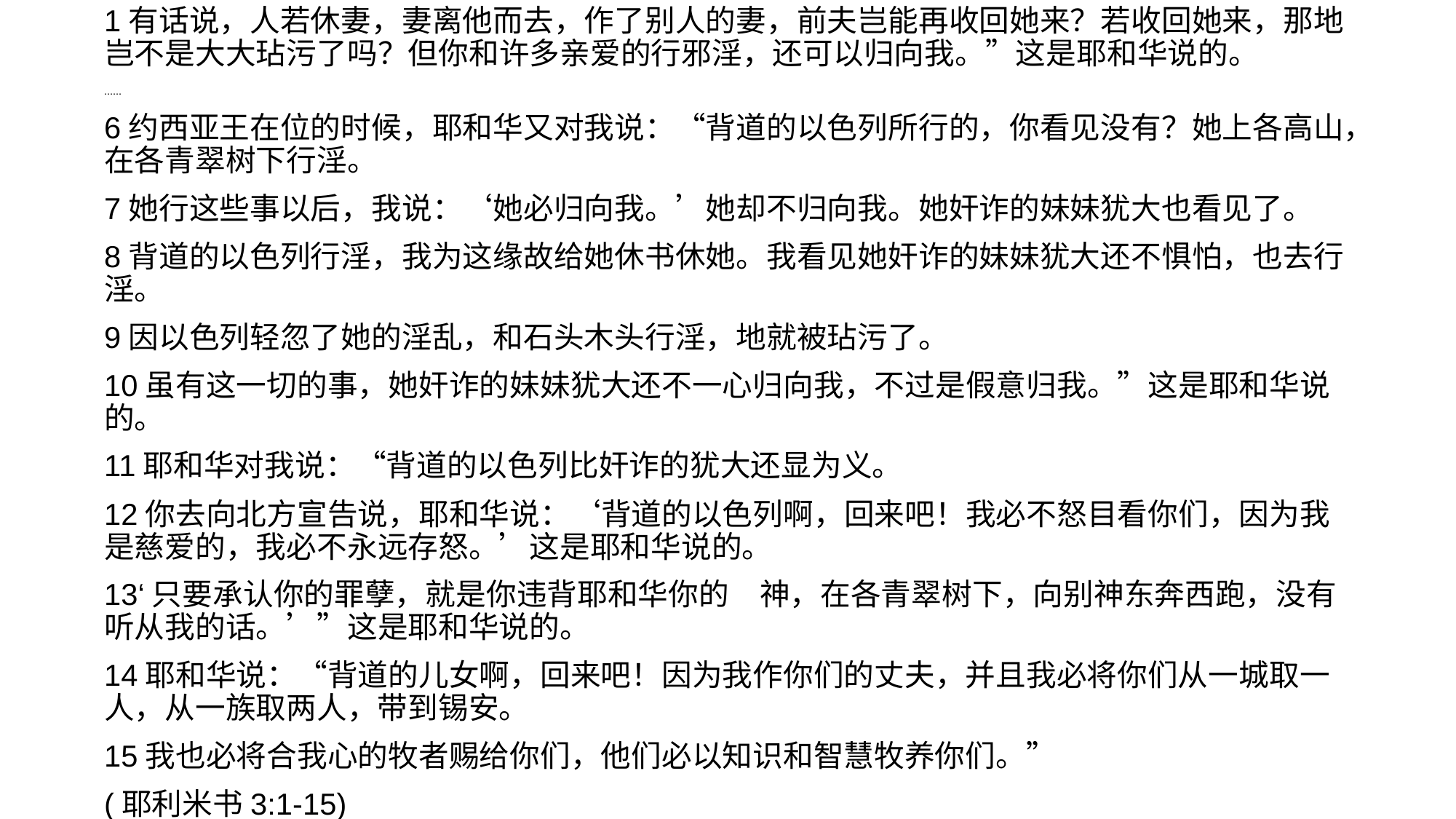

1有话说，人若休妻，妻离他而去，作了别人的妻，前夫岂能再收回她来？若收回她来，那地岂不是大大玷污了吗？但你和许多亲爱的行邪淫，还可以归向我。”这是耶和华说的。
......
6约西亚王在位的时候，耶和华又对我说：“背道的以色列所行的，你看见没有？她上各高山，在各青翠树下行淫。
7她行这些事以后，我说：‘她必归向我。’她却不归向我。她奸诈的妹妹犹大也看见了。
8背道的以色列行淫，我为这缘故给她休书休她。我看见她奸诈的妹妹犹大还不惧怕，也去行淫。
9因以色列轻忽了她的淫乱，和石头木头行淫，地就被玷污了。
10虽有这一切的事，她奸诈的妹妹犹大还不一心归向我，不过是假意归我。”这是耶和华说的。
11耶和华对我说：“背道的以色列比奸诈的犹大还显为义。
12你去向北方宣告说，耶和华说：‘背道的以色列啊，回来吧！我必不怒目看你们，因为我是慈爱的，我必不永远存怒。’这是耶和华说的。
13‘只要承认你的罪孽，就是你违背耶和华你的　神，在各青翠树下，向别神东奔西跑，没有听从我的话。’”这是耶和华说的。
14耶和华说：“背道的儿女啊，回来吧！因为我作你们的丈夫，并且我必将你们从一城取一人，从一族取两人，带到锡安。
15我也必将合我心的牧者赐给你们，他们必以知识和智慧牧养你们。”
(耶利米书3:1-15)